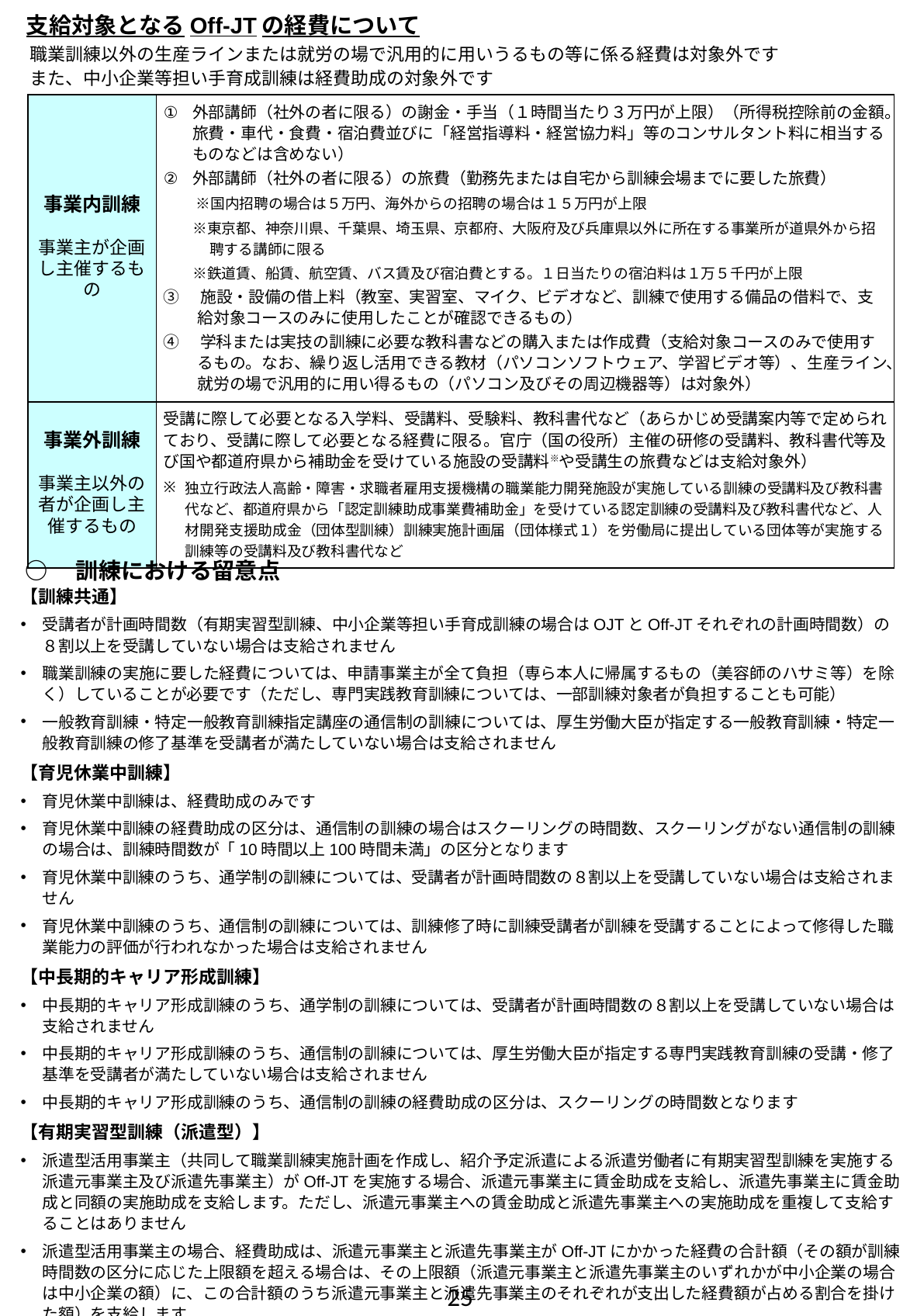

支給対象となるOff-JTの経費について
職業訓練以外の生産ラインまたは就労の場で汎用的に用いうるもの等に係る経費は対象外です
また、中小企業等担い手育成訓練は経費助成の対象外です
| 事業内訓練 事業主が企画し主催するもの | 外部講師（社外の者に限る）の謝金・手当（１時間当たり３万円が上限）（所得税控除前の金額。旅費・車代・食費・宿泊費並びに「経営指導料・経営協力料」等のコンサルタント料に相当するものなどは含めない） 外部講師（社外の者に限る）の旅費（勤務先または自宅から訓練会場までに要した旅費） 　　※国内招聘の場合は５万円、海外からの招聘の場合は１５万円が上限 　　※東京都、神奈川県、千葉県、埼玉県、京都府、大阪府及び兵庫県以外に所在する事業所が道県外から招聘する講師に限る 　　※鉄道賃、船賃、航空賃、バス賃及び宿泊費とする。１日当たりの宿泊料は１万５千円が上限 ③　施設・設備の借上料（教室、実習室、マイク、ビデオなど、訓練で使用する備品の借料で、支給対象コースのみに使用したことが確認できるもの） ④　学科または実技の訓練に必要な教科書などの購入または作成費（支給対象コースのみで使用するもの。なお、繰り返し活用できる教材（パソコンソフトウェア、学習ビデオ等）、生産ライン、就労の場で汎用的に用い得るもの（パソコン及びその周辺機器等）は対象外） |
| --- | --- |
| 事業外訓練 事業主以外の者が企画し主催するもの | 受講に際して必要となる入学料、受講料、受験料、教科書代など（あらかじめ受講案内等で定められており、受講に際して必要となる経費に限る。官庁（国の役所）主催の研修の受講料、教科書代等及び国や都道府県から補助金を受けている施設の受講料※や受講生の旅費などは支給対象外） 独立行政法人高齢・障害・求職者雇用支援機構の職業能力開発施設が実施している訓練の受講料及び教科書代など、都道府県から「認定訓練助成事業費補助金」を受けている認定訓練の受講料及び教科書代など、人材開発支援助成金（団体型訓練）訓練実施計画届（団体様式１）を労働局に提出している団体等が実施する訓練等の受講料及び教科書代など |
○　訓練における留意点
【訓練共通】
受講者が計画時間数（有期実習型訓練、中小企業等担い手育成訓練の場合はOJTとOff-JTそれぞれの計画時間数）の８割以上を受講していない場合は支給されません
職業訓練の実施に要した経費については、申請事業主が全て負担（専ら本人に帰属するもの（美容師のハサミ等）を除く）していることが必要です（ただし、専門実践教育訓練については、一部訓練対象者が負担することも可能）
一般教育訓練・特定一般教育訓練指定講座の通信制の訓練については、厚生労働大臣が指定する一般教育訓練・特定一般教育訓練の修了基準を受講者が満たしていない場合は支給されません
【育児休業中訓練】
育児休業中訓練は、経費助成のみです
育児休業中訓練の経費助成の区分は、通信制の訓練の場合はスクーリングの時間数、スクーリングがない通信制の訓練の場合は、訓練時間数が「10時間以上100時間未満」の区分となります
育児休業中訓練のうち、通学制の訓練については、受講者が計画時間数の８割以上を受講していない場合は支給されません
育児休業中訓練のうち、通信制の訓練については、訓練修了時に訓練受講者が訓練を受講することによって修得した職業能力の評価が行われなかった場合は支給されません
【中長期的キャリア形成訓練】
中長期的キャリア形成訓練のうち、通学制の訓練については、受講者が計画時間数の８割以上を受講していない場合は支給されません
中長期的キャリア形成訓練のうち、通信制の訓練については、厚生労働大臣が指定する専門実践教育訓練の受講・修了基準を受講者が満たしていない場合は支給されません
中長期的キャリア形成訓練のうち、通信制の訓練の経費助成の区分は、スクーリングの時間数となります
【有期実習型訓練（派遣型）】
派遣型活用事業主（共同して職業訓練実施計画を作成し、紹介予定派遣による派遣労働者に有期実習型訓練を実施する派遣元事業主及び派遣先事業主）がOff-JTを実施する場合、派遣元事業主に賃金助成を支給し、派遣先事業主に賃金助成と同額の実施助成を支給します。ただし、派遣元事業主への賃金助成と派遣先事業主への実施助成を重複して支給することはありません
派遣型活用事業主の場合、経費助成は、派遣元事業主と派遣先事業主がOff-JTにかかった経費の合計額（その額が訓練時間数の区分に応じた上限額を超える場合は、その上限額（派遣元事業主と派遣先事業主のいずれかが中小企業の場合は中小企業の額）に、この合計額のうち派遣元事業主と派遣先事業主のそれぞれが支出した経費額が占める割合を掛けた額）を支給します
25